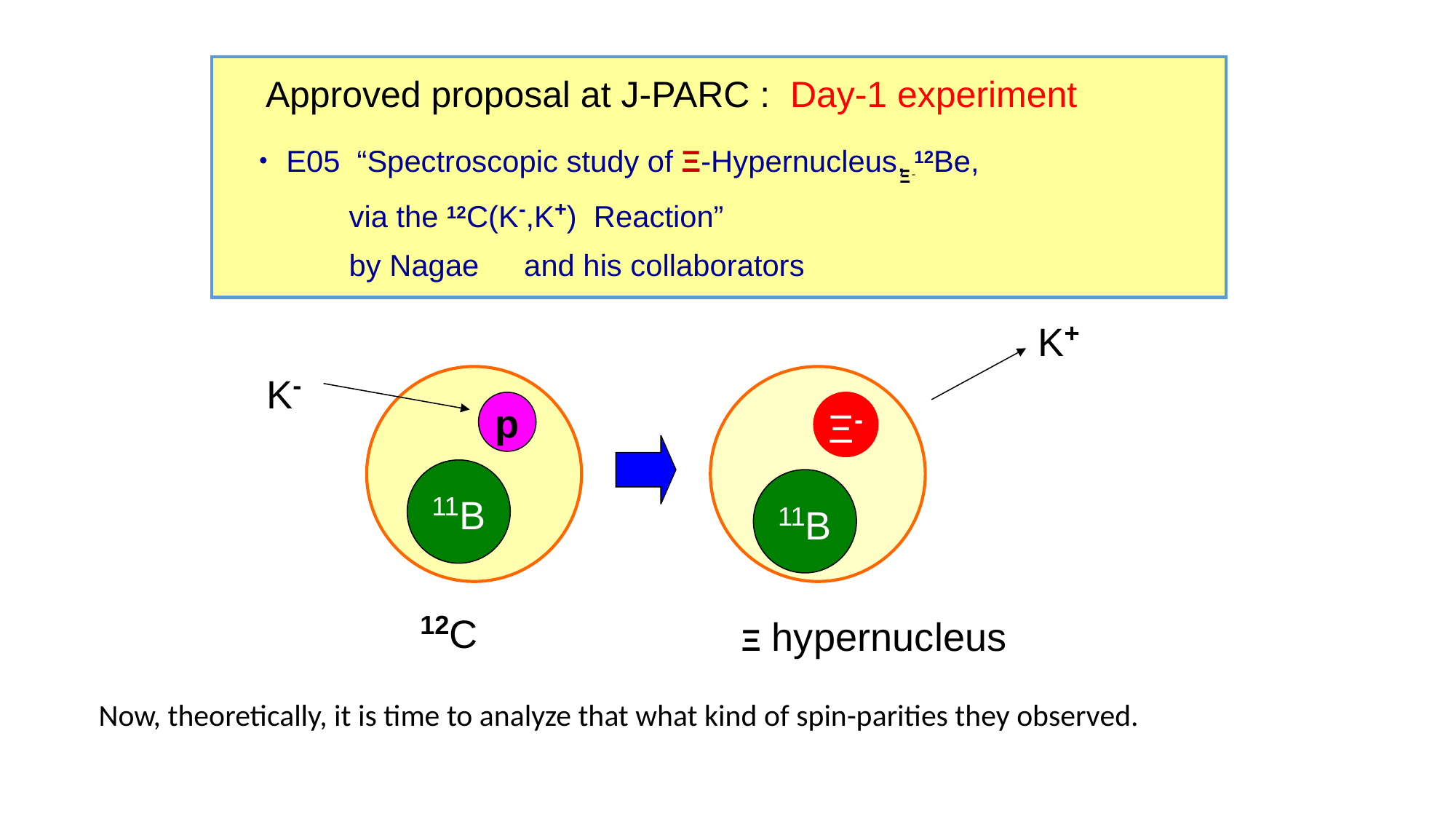

Approved proposal at J-PARC :
Day-1 experiment
・E05  “Spectroscopic study of Ξ-Hypernucleus, 12Be,
            via the 12C(K-,K+)  Reaction”
            by Nagae　and his collaborators
Ξ-
K+

K-

p
Ξ-

11B
11B
12C
Ξ hypernucleus

Now, theoretically, it is time to analyze that what kind of spin-parities they observed.